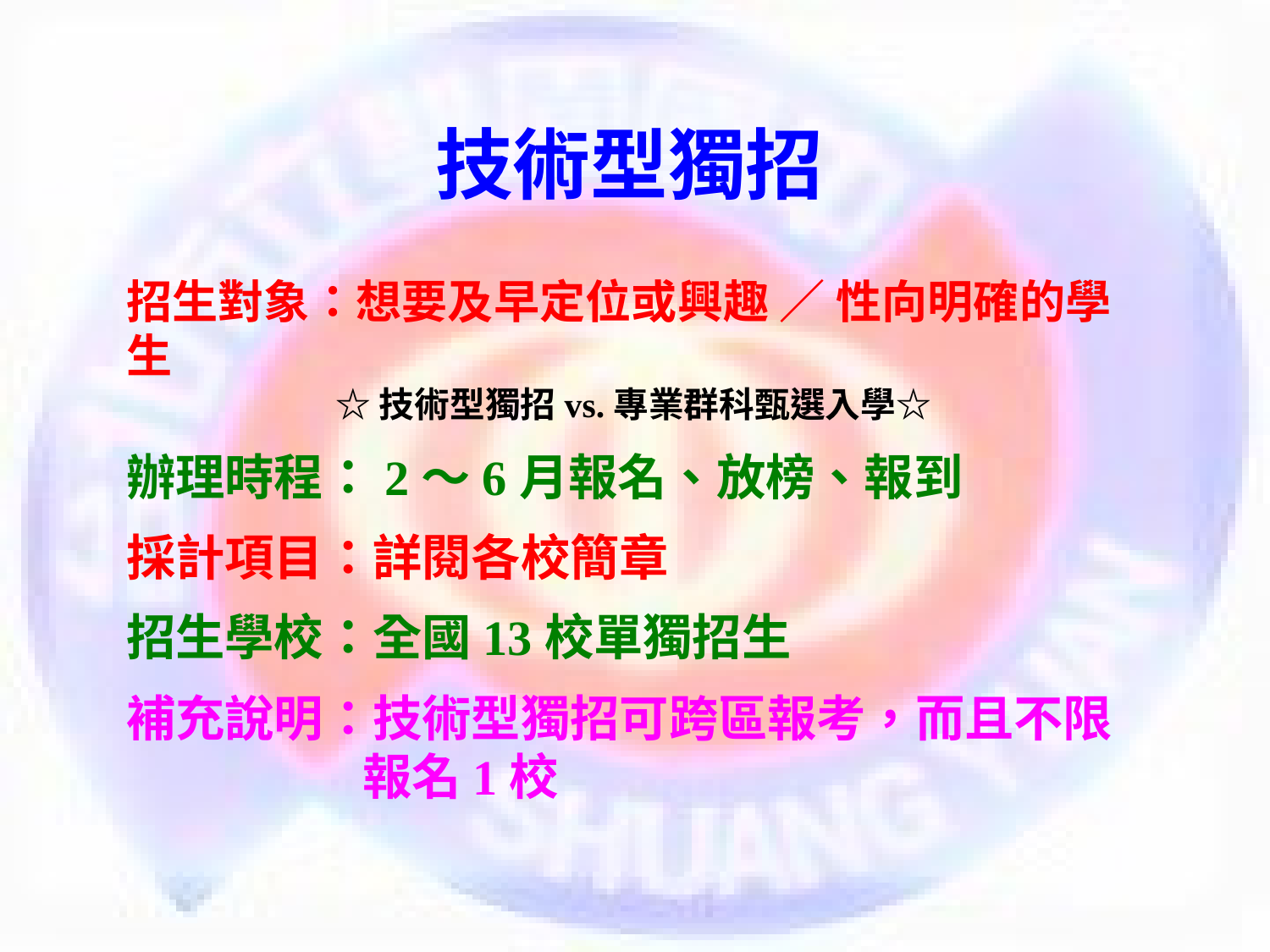

技術型獨招
招生對象：想要及早定位或興趣 ∕ 性向明確的學生
                          ☆技術型獨招vs.專業群科甄選入學☆
辦理時程：2～6月報名、放榜、報到
採計項目：詳閱各校簡章
招生學校：全國13校單獨招生
補充說明：技術型獨招可跨區報考，而且不限
                    報名1校